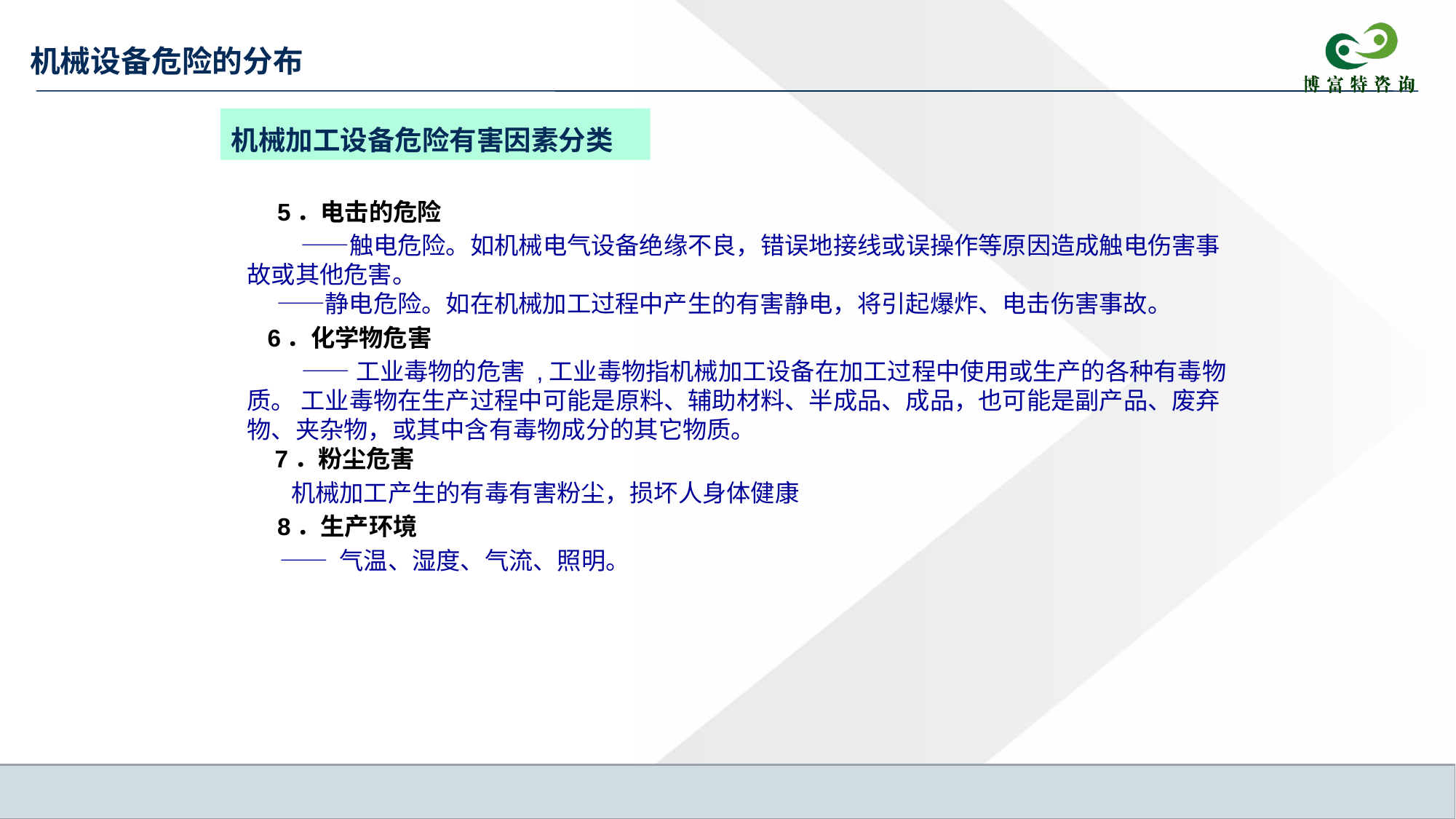

# 机械设备危险的分布
机械加工设备危险有害因素分类
　5．电击的危险
　　 ——触电危险。如机械电气设备绝缘不良，错误地接线或误操作等原因造成触电伤害事故或其他危害。 
　 ——静电危险。如在机械加工过程中产生的有害静电，将引起爆炸、电击伤害事故。
   6．化学物危害
          ——工业毒物的危害 ,工业毒物指机械加工设备在加工过程中使用或生产的各种有毒物质。 工业毒物在生产过程中可能是原料、辅助材料、半成品、成品，也可能是副产品、废弃物、夹杂物，或其中含有毒物成分的其它物质。 
    7．粉尘危害
       机械加工产生的有毒有害粉尘，损坏人身体健康
　8．生产环境
      —— 气温、湿度、气流、照明。